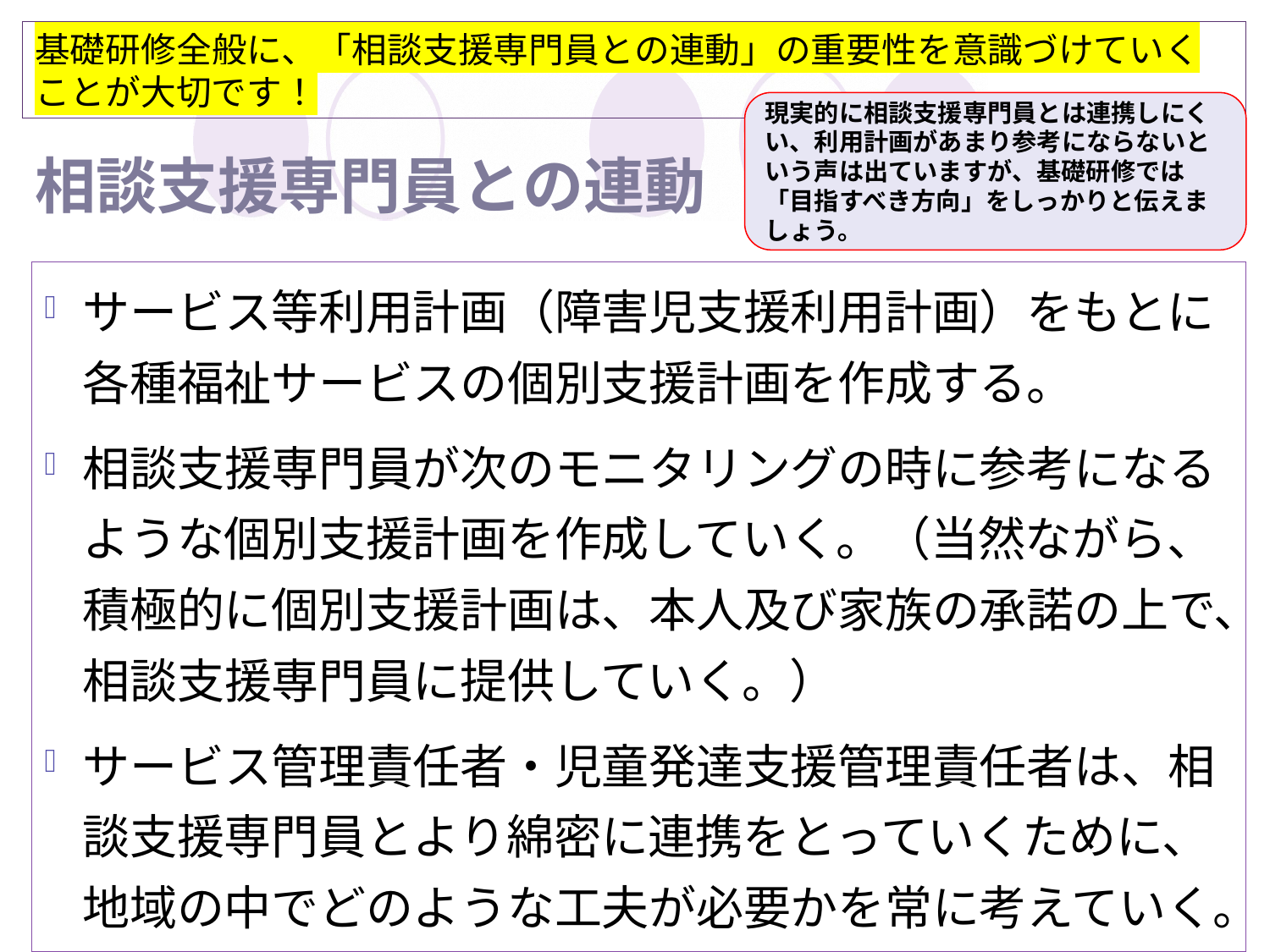

基礎研修全般に、「相談支援専門員との連動」の重要性を意識づけていくことが大切です！
現実的に相談支援専門員とは連携しにくい、利用計画があまり参考にならないという声は出ていますが、基礎研修では「目指すべき方向」をしっかりと伝えましょう。
# 相談支援専門員との連動
サービス等利用計画（障害児支援利用計画）をもとに各種福祉サービスの個別支援計画を作成する。
相談支援専門員が次のモニタリングの時に参考になるような個別支援計画を作成していく。（当然ながら、積極的に個別支援計画は、本人及び家族の承諾の上で、相談支援専門員に提供していく。）
サービス管理責任者・児童発達支援管理責任者は、相談支援専門員とより綿密に連携をとっていくために、地域の中でどのような工夫が必要かを常に考えていく。